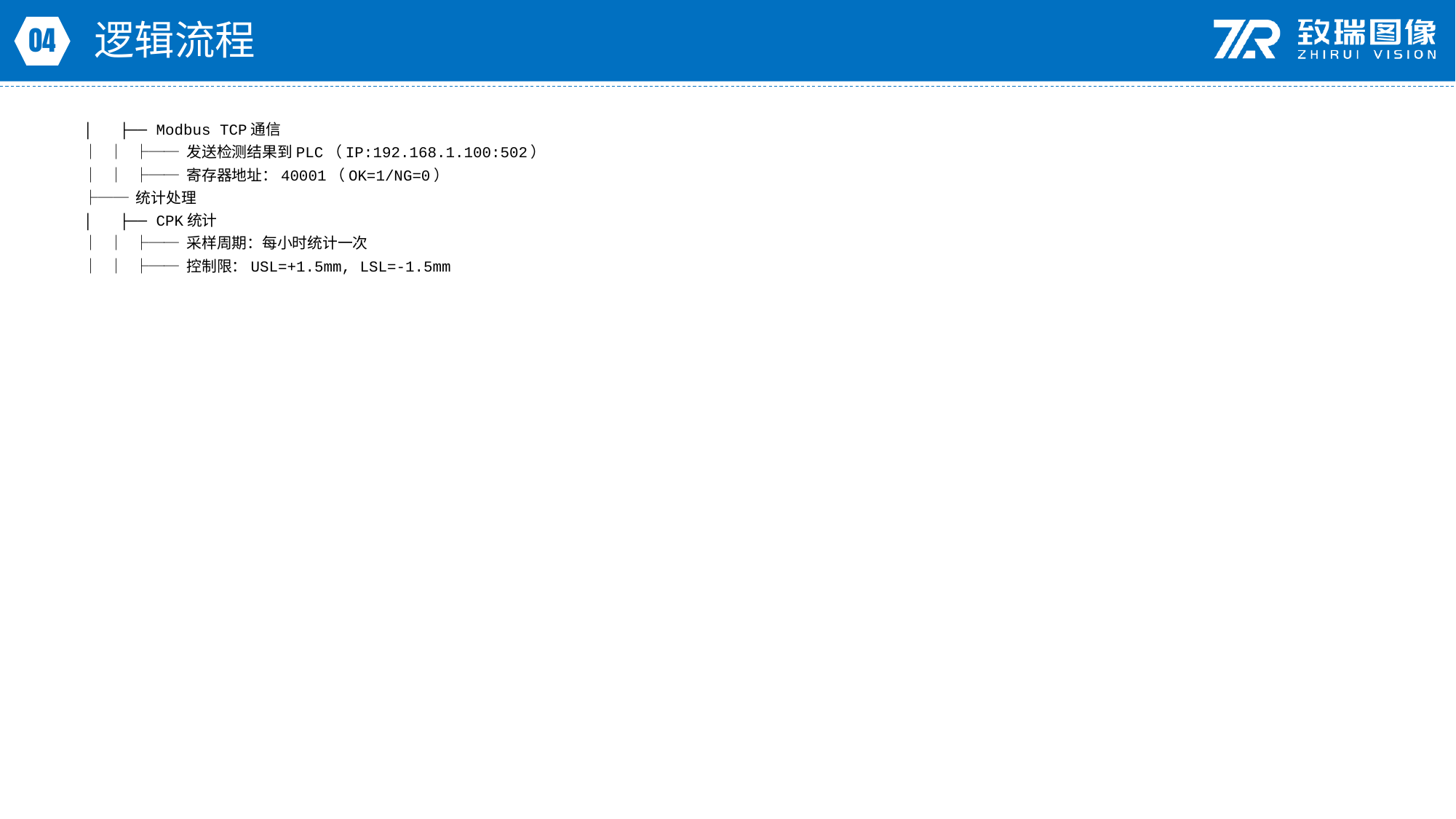

逻辑流程
04

│   ├── Modbus TCP通信
│   │   ├── 发送检测结果到PLC（IP:192.168.1.100:502）
│   │   ├── 寄存器地址：40001（OK=1/NG=0）
├── 统计处理
│   ├── CPK统计
│   │   ├── 采样周期：每小时统计一次
│   │   ├── 控制限：USL=+1.5mm, LSL=-1.5mm